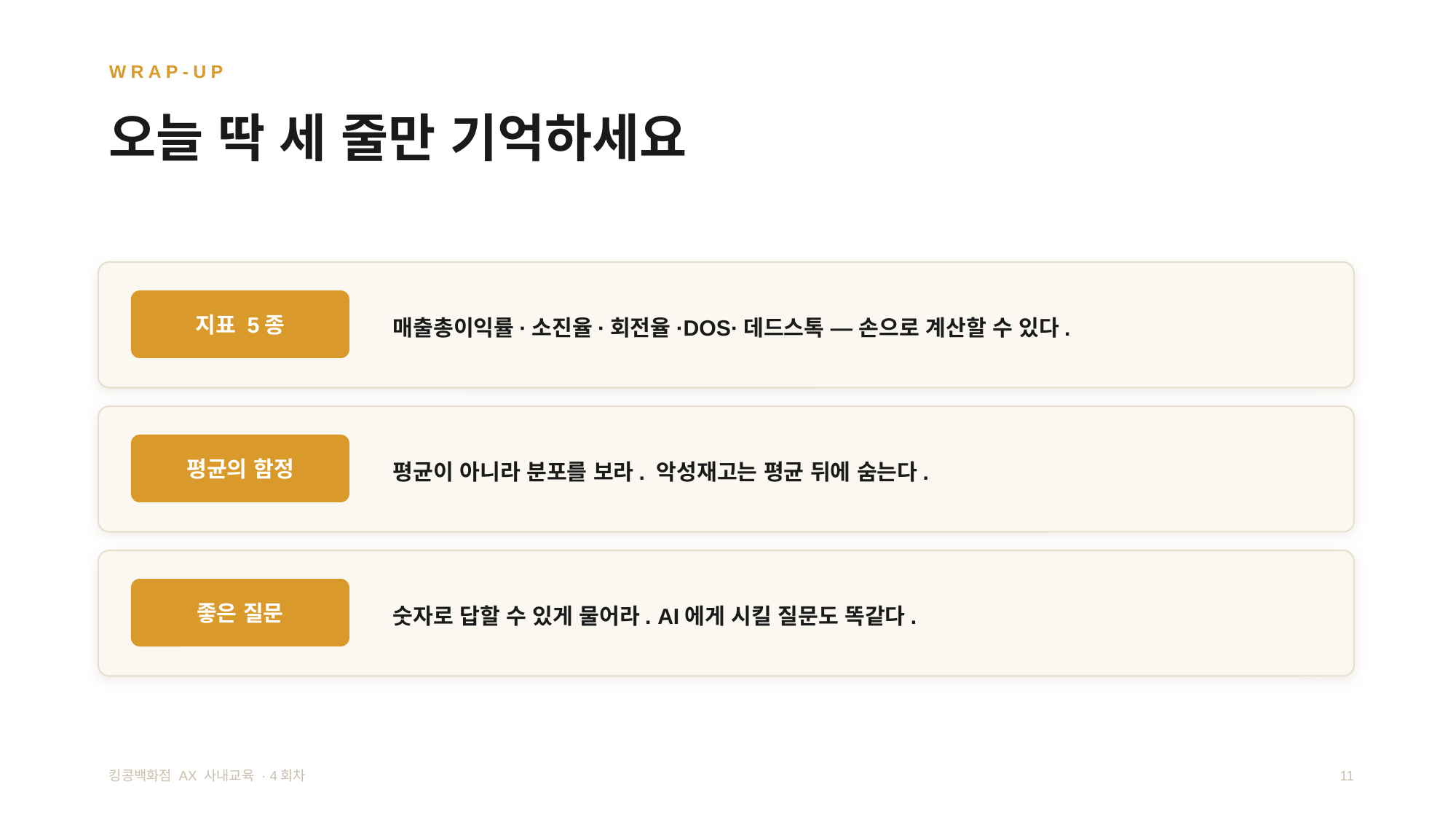

WRAP-UP
오늘 딱 세 줄만 기억하세요

매출총이익률·소진율·회전율·DOS·데드스톡 — 손으로 계산할 수 있다.

지표 5종

평균이 아니라 분포를 보라. 악성재고는 평균 뒤에 숨는다.

평균의 함정

숫자로 답할 수 있게 물어라. AI에게 시킬 질문도 똑같다.

좋은 질문
킹콩백화점 AX 사내교육 · 4회차
11